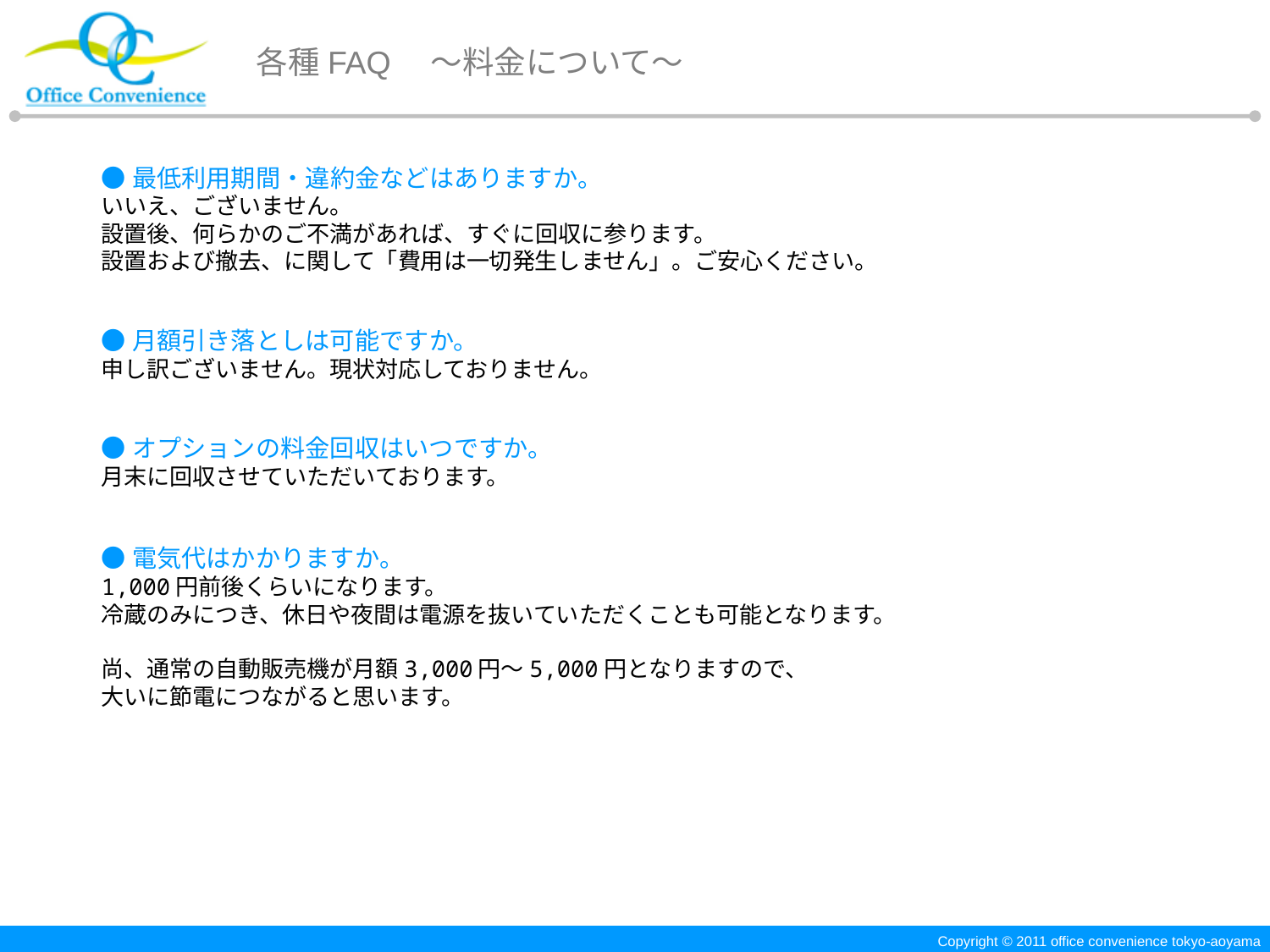

各種FAQ　～料金について～
●最低利用期間・違約金などはありますか。
いいえ、ございません。
設置後、何らかのご不満があれば、すぐに回収に参ります。
設置および撤去、に関して「費用は一切発生しません」。ご安心ください。

●月額引き落としは可能ですか。
申し訳ございません。現状対応しておりません。

●オプションの料金回収はいつですか。
月末に回収させていただいております。

●電気代はかかりますか。
1,000円前後くらいになります。
冷蔵のみにつき、休日や夜間は電源を抜いていただくことも可能となります。

尚、通常の自動販売機が月額3,000円～5,000円となりますので、
大いに節電につながると思います。